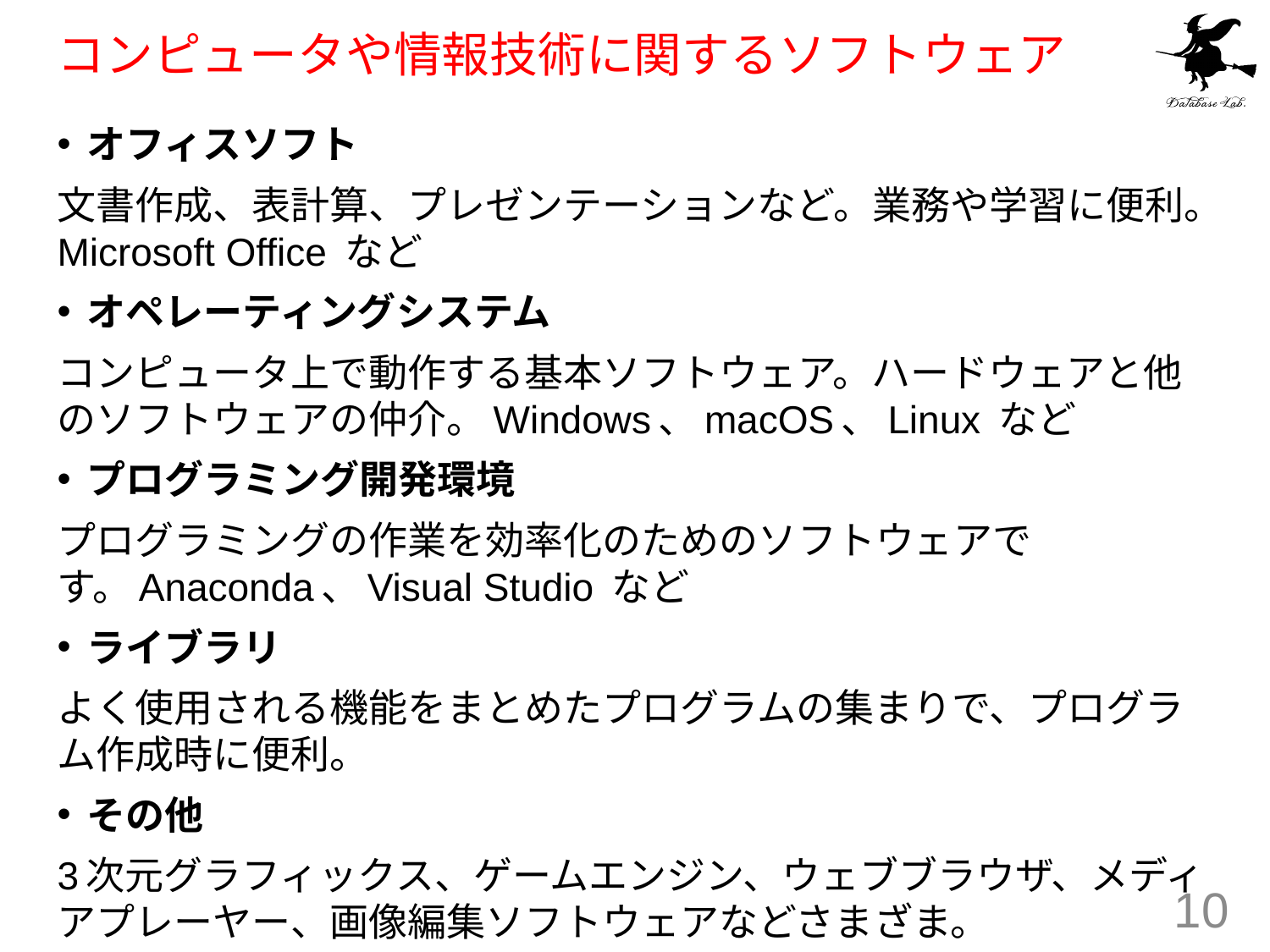

# コンピュータや情報技術に関するソフトウェア
オフィスソフト
文書作成、表計算、プレゼンテーションなど。業務や学習に便利。Microsoft Office など
オペレーティングシステム
コンピュータ上で動作する基本ソフトウェア。ハードウェアと他のソフトウェアの仲介。Windows、macOS、Linux など
プログラミング開発環境
プログラミングの作業を効率化のためのソフトウェアです。Anaconda、Visual Studio など
ライブラリ
よく使用される機能をまとめたプログラムの集まりで、プログラム作成時に便利。
その他
3次元グラフィックス、ゲームエンジン、ウェブブラウザ、メディアプレーヤー、画像編集ソフトウェアなどさまざま。

10